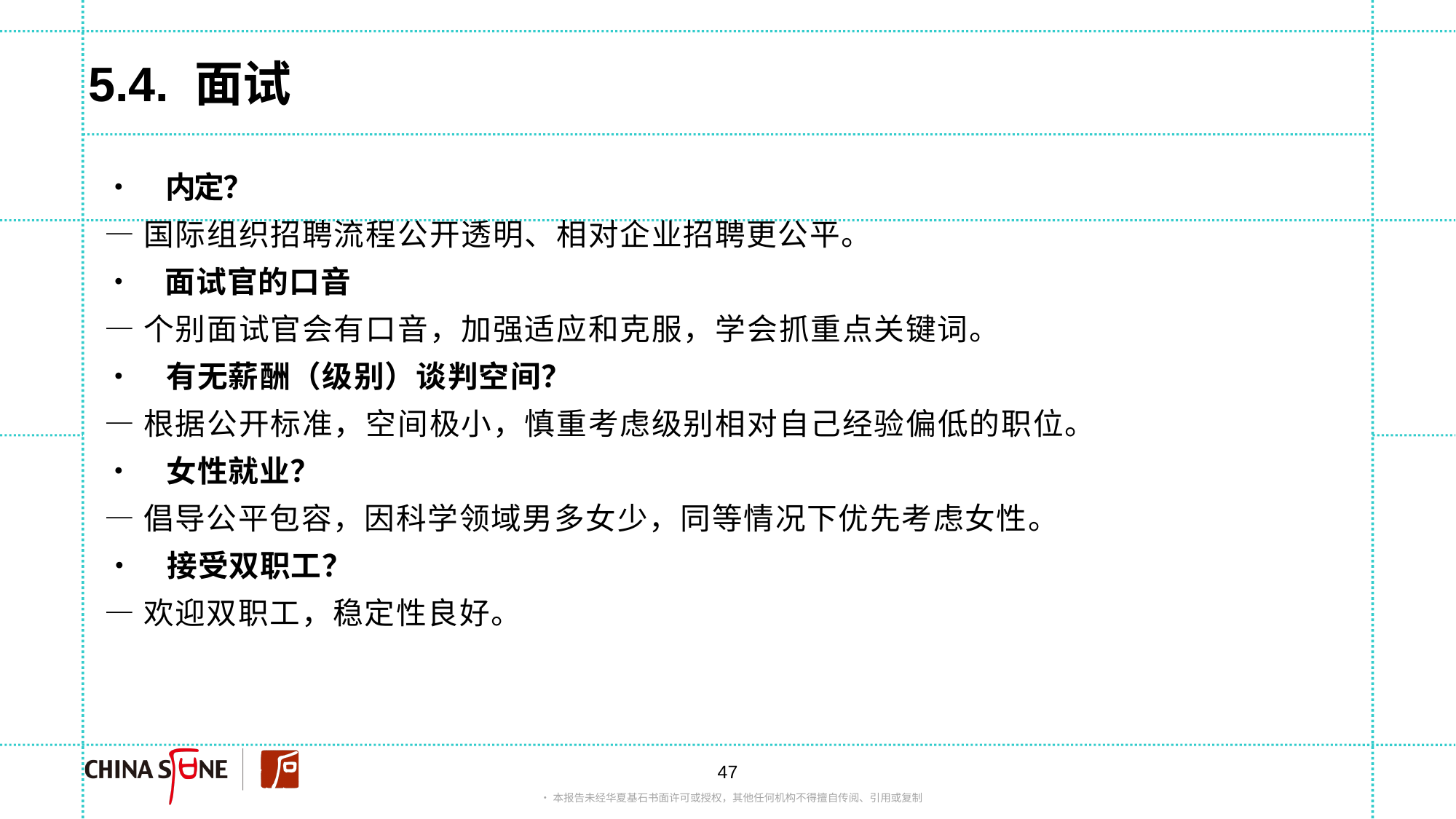

# 5.4. 面试
•   内定？
—国际组织招聘流程公开透明、相对企业招聘更公平。
•  面试官的口音
—个别面试官会有口音，加强适应和克服，学会抓重点关键词。
•  有无薪酬（级别）谈判空间？
—根据公开标准，空间极小，慎重考虑级别相对自己经验偏低的职位。
•  女性就业？
—倡导公平包容，因科学领域男多女少，同等情况下优先考虑女性。
•  接受双职工？
—欢迎双职工，稳定性良好。